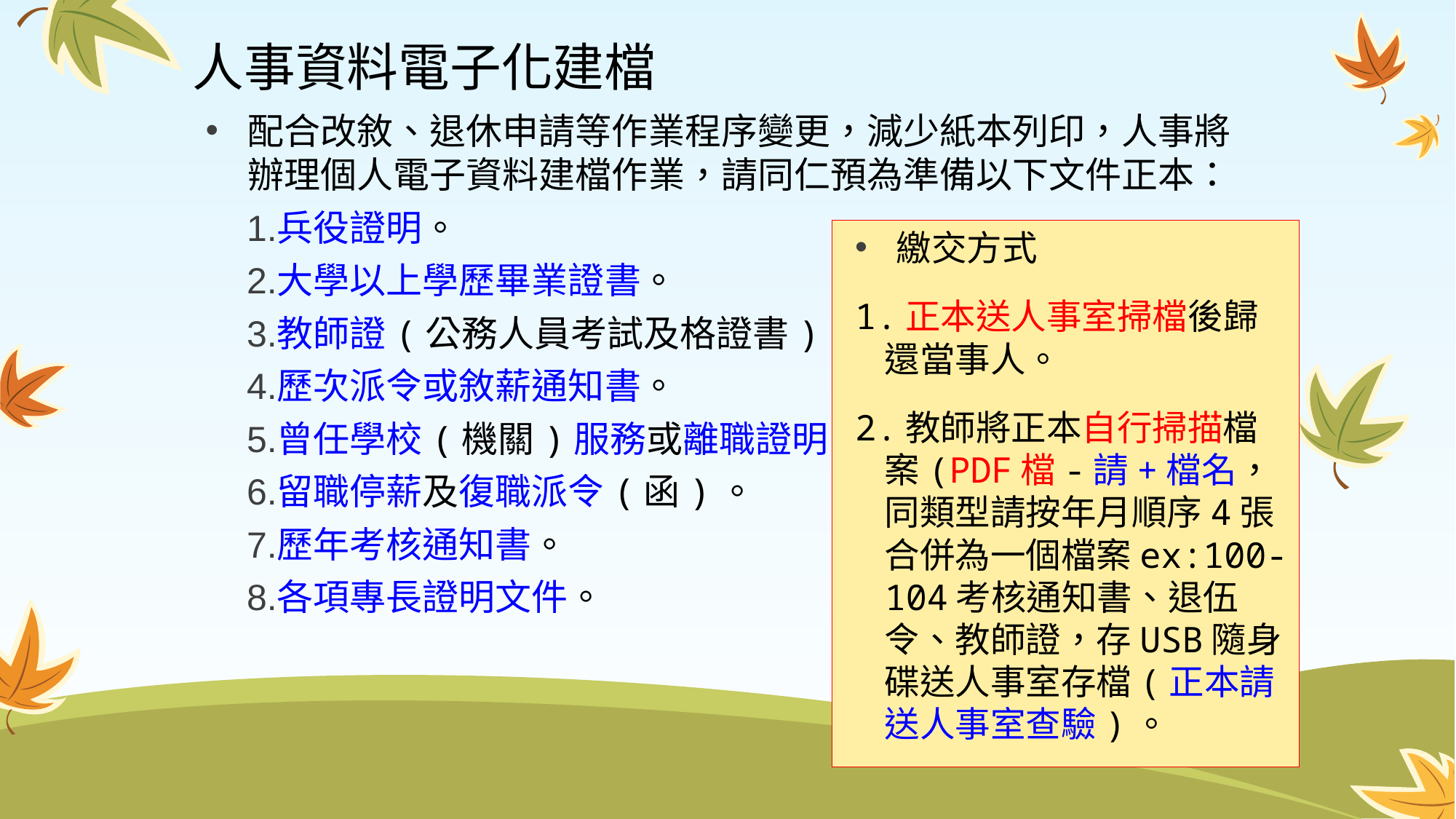

# 人事資料電子化建檔
配合改敘、退休申請等作業程序變更，減少紙本列印，人事將辦理個人電子資料建檔作業，請同仁預為準備以下文件正本：
兵役證明。
大學以上學歷畢業證書。
教師證(公務人員考試及格證書)。
歷次派令或敘薪通知書。
曾任學校(機關)服務或離職證明。
留職停薪及復職派令(函)。
歷年考核通知書。
各項專長證明文件。
繳交方式
1.正本送人事室掃檔後歸還當事人。
2.教師將正本自行掃描檔案(PDF檔-請+檔名，同類型請按年月順序4張合併為一個檔案ex:100-104考核通知書、退伍令、教師證，存USB隨身碟送人事室存檔(正本請送人事室查驗)。